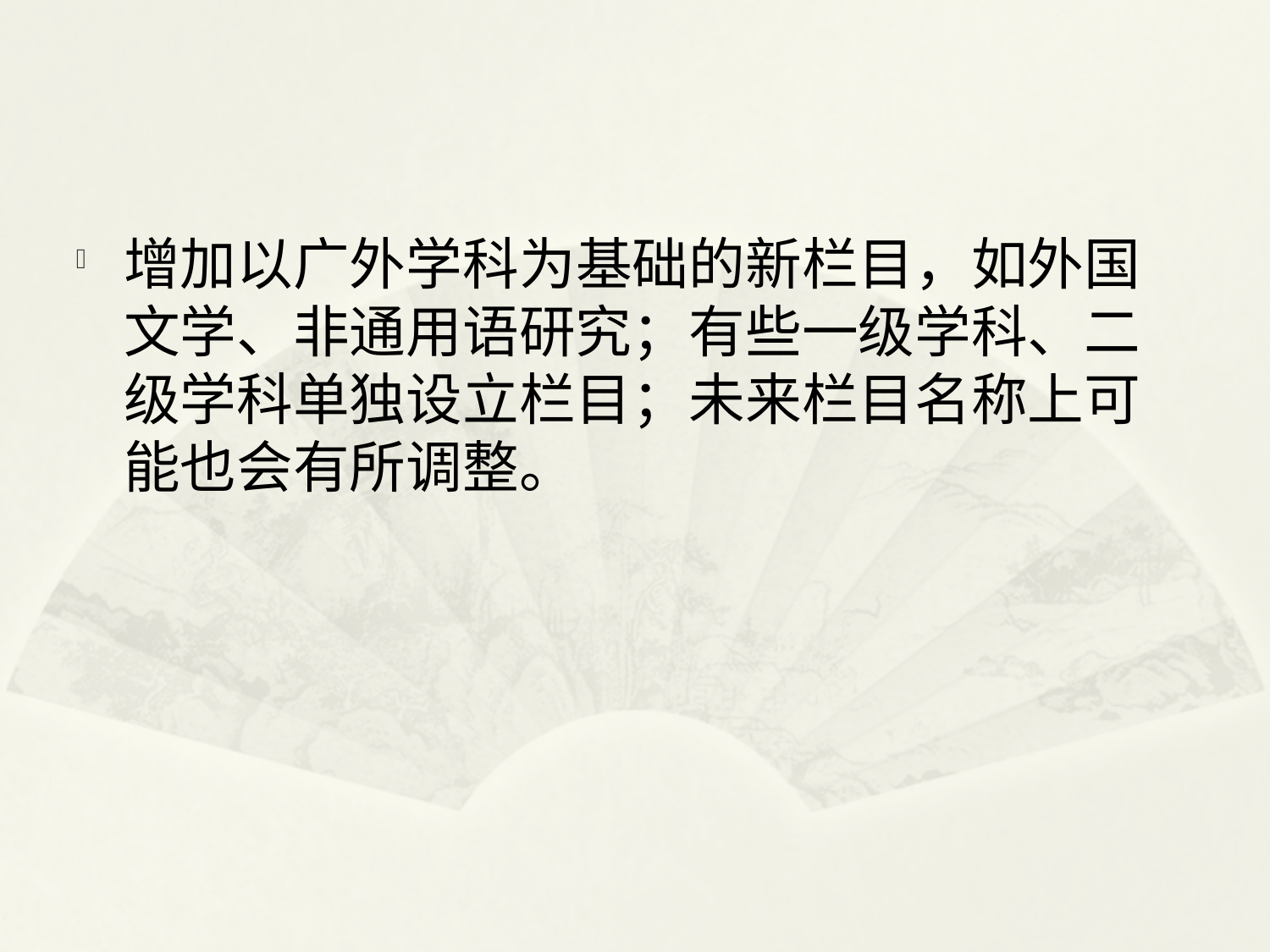

增加以广外学科为基础的新栏目，如外国文学、非通用语研究；有些一级学科、二级学科单独设立栏目；未来栏目名称上可能也会有所调整。